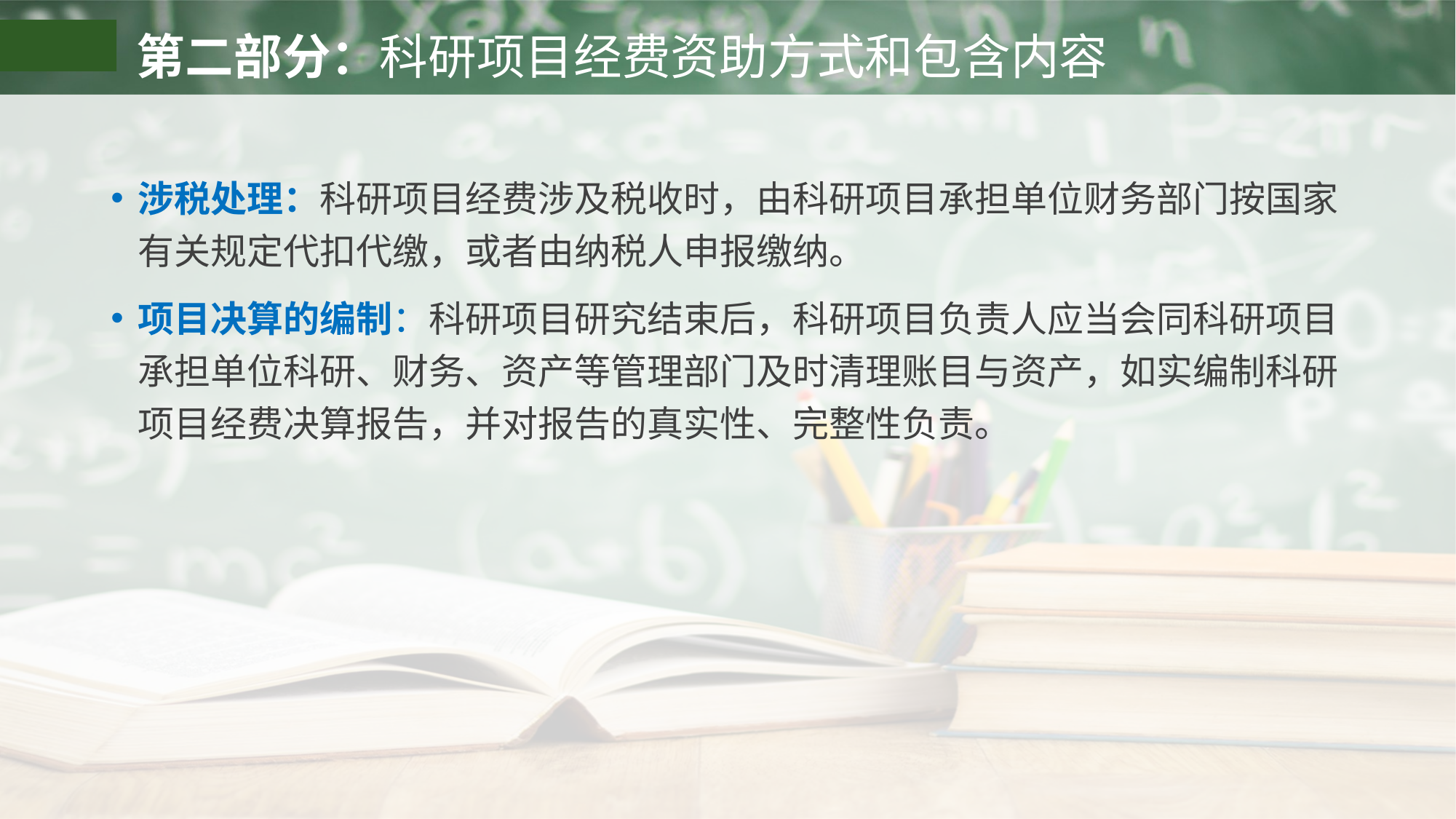

# 第二部分：科研项目经费资助方式和包含内容
涉税处理：科研项目经费涉及税收时，由科研项目承担单位财务部门按国家有关规定代扣代缴，或者由纳税人申报缴纳。
项目决算的编制：科研项目研究结束后，科研项目负责人应当会同科研项目承担单位科研、财务、资产等管理部门及时清理账目与资产，如实编制科研项目经费决算报告，并对报告的真实性、完整性负责。